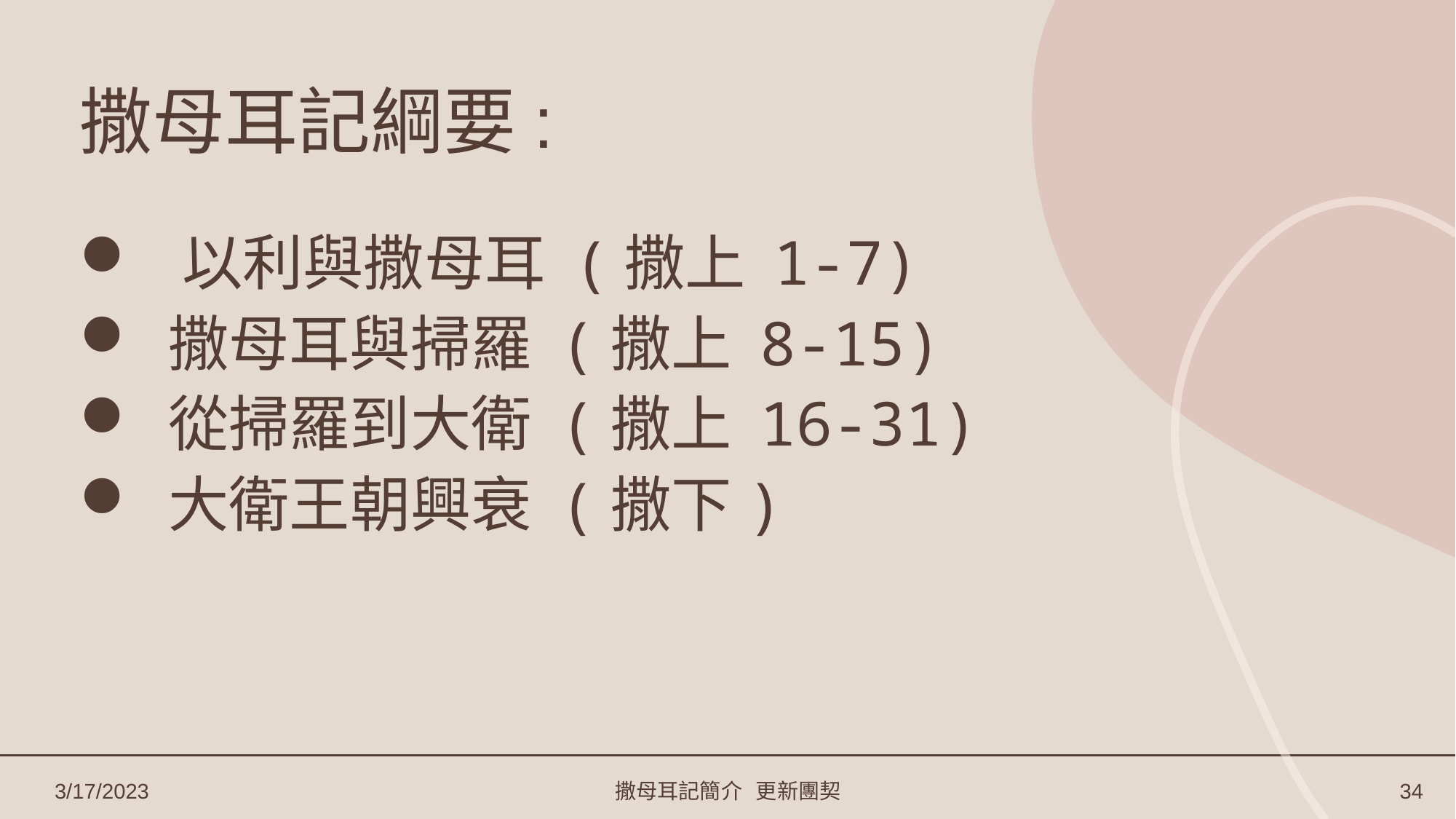

# 撒母耳記綱要:
  以利與撒母耳 (撒上 1-7)
 撒母耳與掃羅 (撒上 8-15)
 從掃羅到大衛 (撒上 16-31)
 大衛王朝興衰 (撒下)

3/17/2023
撒母耳記簡介  更新團契
34